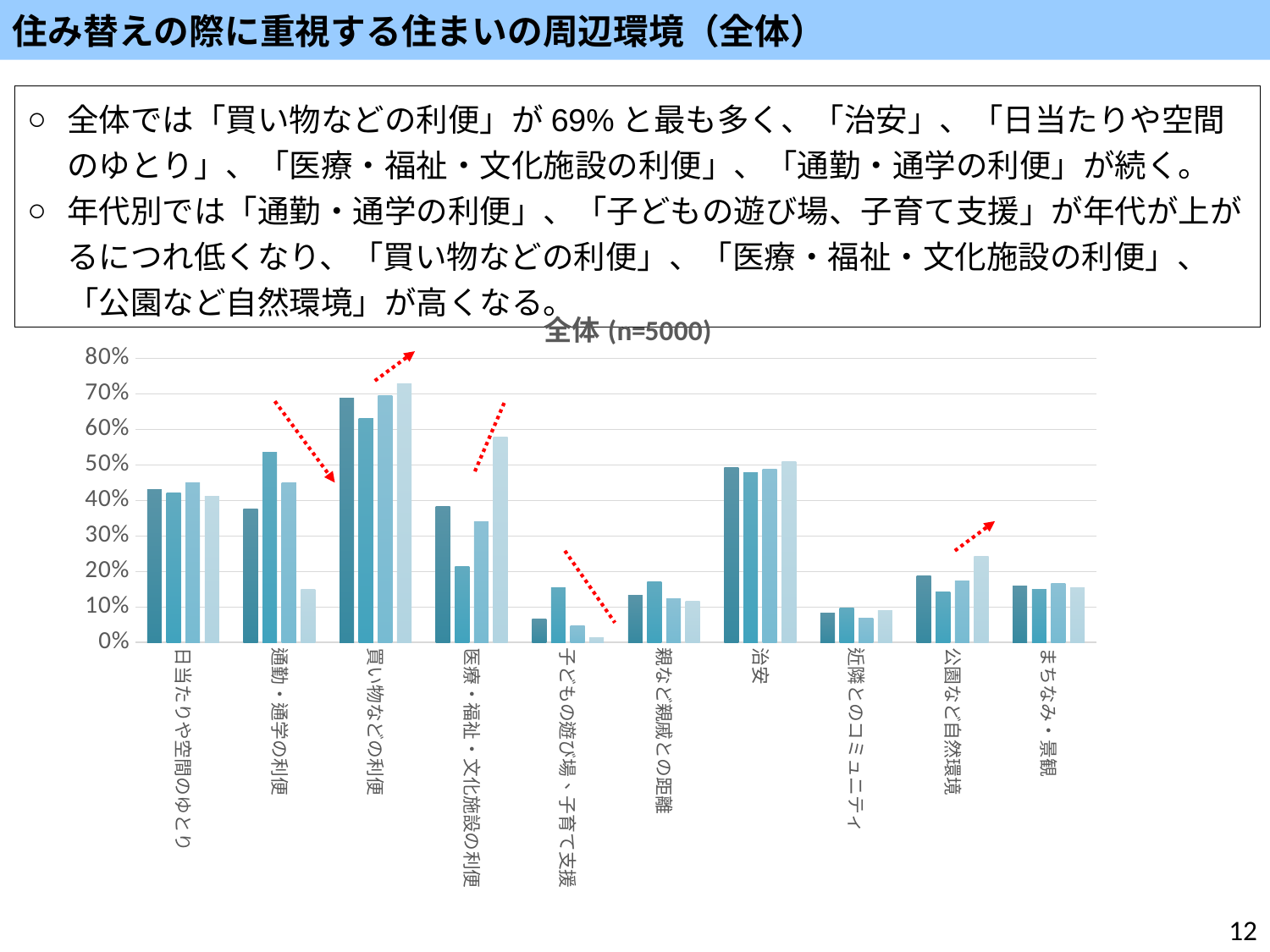

住み替えの際に重視する住まいの周辺環境（全体）
全体では「買い物などの利便」が69%と最も多く、「治安」、「日当たりや空間のゆとり」、「医療・福祉・文化施設の利便」、「通勤・通学の利便」が続く。
年代別では「通勤・通学の利便」、「子どもの遊び場、子育て支援」が年代が上がるにつれ低くなり、「買い物などの利便」、「医療・福祉・文化施設の利便」、「公園など自然環境」が高くなる。

### Chart:

| Category | 全体平均 | 20～39歳 | 40～59歳 | 60歳以上 |
|---|---|---|---|---|
| 日当たりや空間のゆとり | 0.42979999999999996 | 0.42077331311599697 | 0.4488226814031716 | 0.41250000000000003 |
| 通勤・通学の利便 | 0.3766 | 0.5360121304018195 | 0.4497837578087458 | 0.15000000000000002 |
| 買い物などの利便 | 0.6884 | 0.6307808946171343 | 0.6943777030273908 | 0.728125 |
| 医療・福祉・文化施設の利便 | 0.38359999999999994 | 0.21531463229719483 | 0.33974050937049494 | 0.579375 |
| 子どもの遊び場、子育て支援 | 0.0654 | 0.15466262319939347 | 0.048534358481499285 | 0.01375 |
| 親など親戚との距離 | 0.134 | 0.17134192570128887 | 0.12349831811629025 | 0.11687499999999999 |
| 治安 | 0.49219999999999997 | 0.4791508718726308 | 0.48726573762614134 | 0.509375 |
| 近隣とのコミュニティ | 0.0838 | 0.09855951478392722 | 0.0691975012013455 | 0.090625 |
| 公園など自然環境 | 0.18739999999999998 | 0.1425322213798332 | 0.17251321480057666 | 0.24375000000000002 |
| まちなみ・景観 | 0.1588 | 0.1508718726307809 | 0.16626621816434406 | 0.15562499999999999 |
12